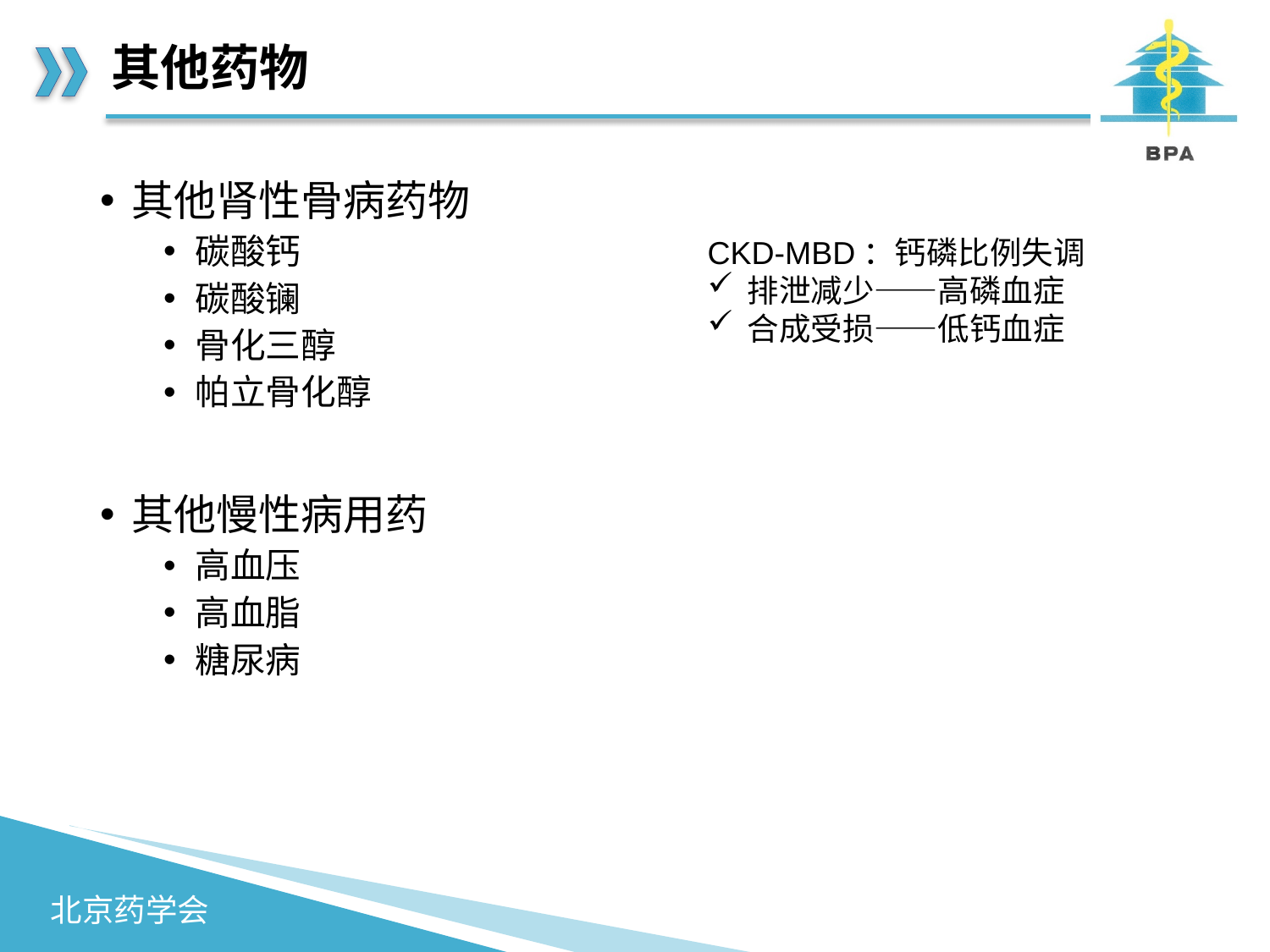

# 其他药物
其他肾性骨病药物
碳酸钙
碳酸镧
骨化三醇
帕立骨化醇

其他慢性病用药
高血压
高血脂
糖尿病

CKD-MBD：钙磷比例失调
排泄减少——高磷血症
合成受损——低钙血症